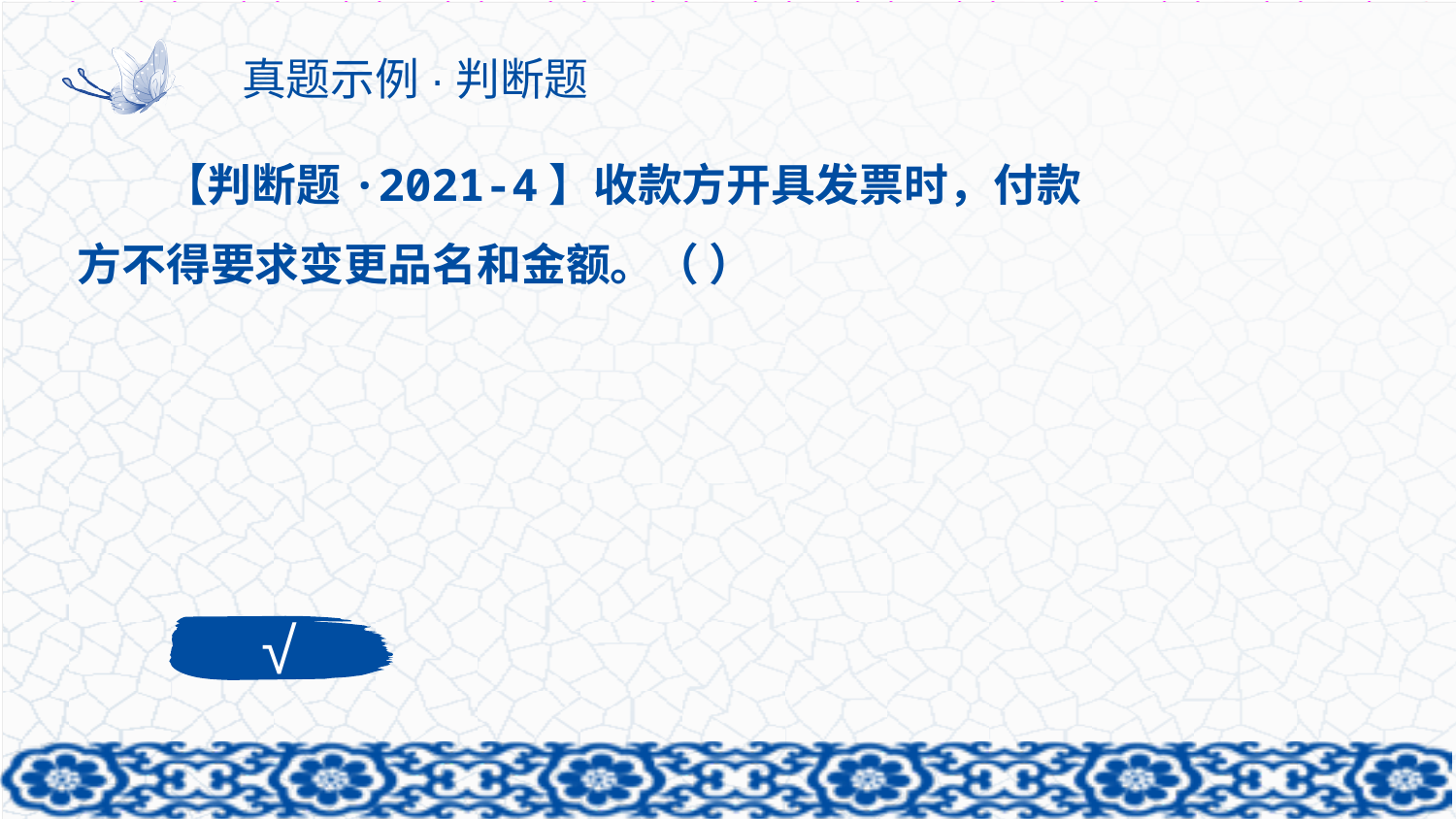

# 真题示例·判断题
【判断题·2021-4】收款方开具发票时，付款方不得要求变更品名和金额。（ ）

√